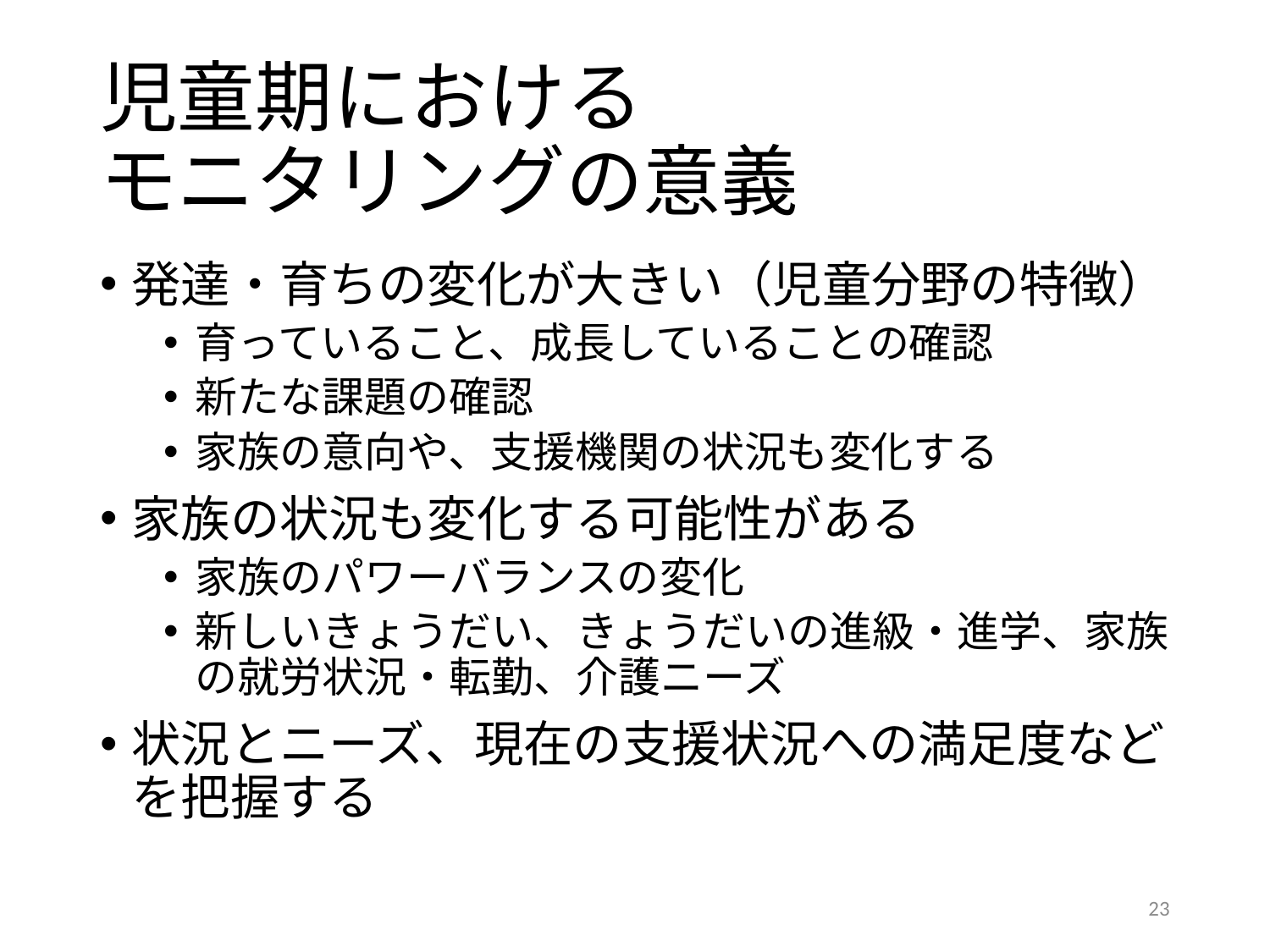

# 児童期における モニタリングの意義
発達・育ちの変化が大きい（児童分野の特徴）
育っていること、成長していることの確認
新たな課題の確認
家族の意向や、支援機関の状況も変化する
家族の状況も変化する可能性がある
家族のパワーバランスの変化
新しいきょうだい、きょうだいの進級・進学、家族の就労状況・転勤、介護ニーズ
状況とニーズ、現在の支援状況への満足度などを把握する
23